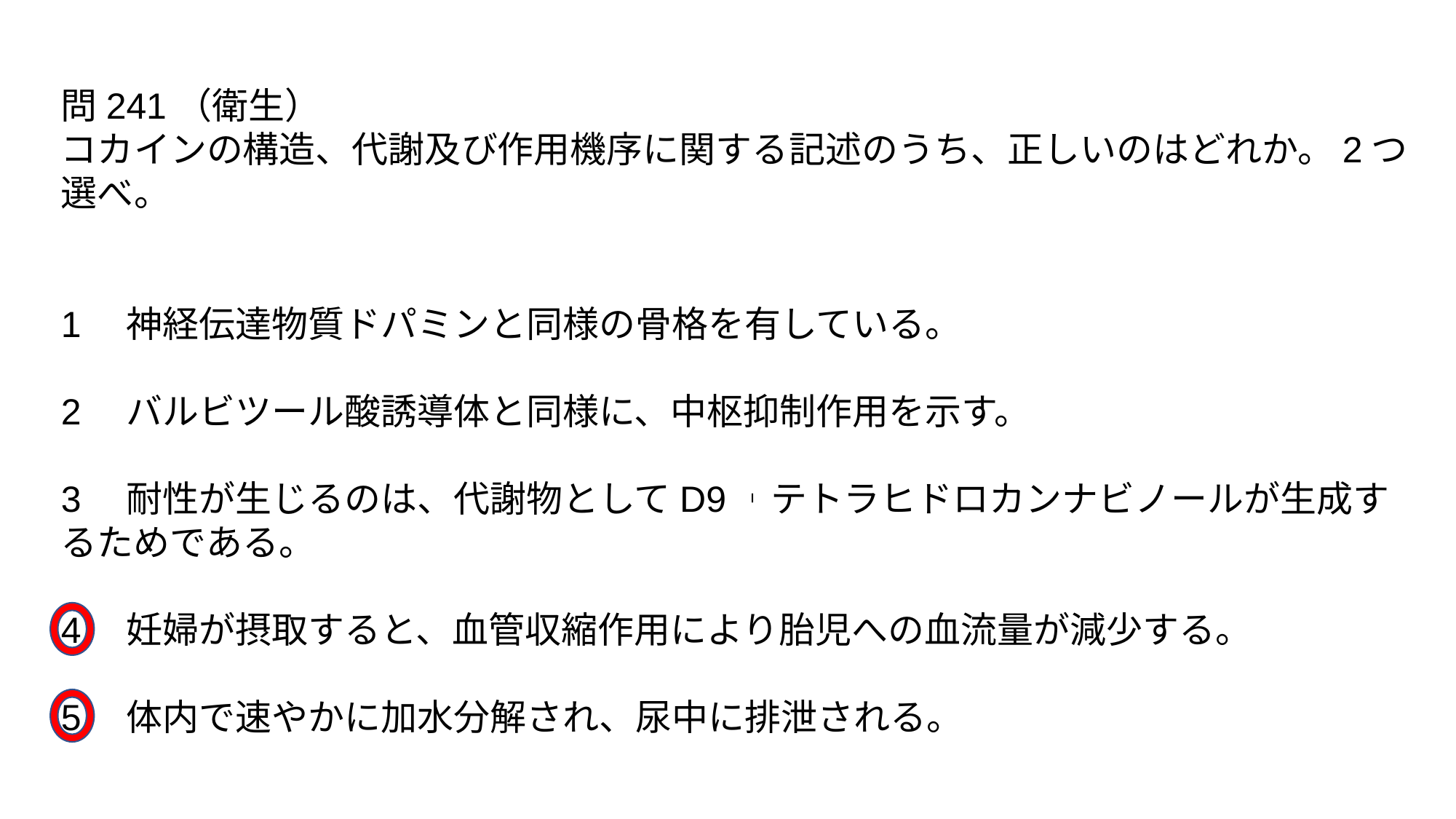

問241（衛生）
コカインの構造、代謝及び作用機序に関する記述のうち、正しいのはどれか。2つ選べ。

1　神経伝達物質ドパミンと同様の骨格を有している。

2　バルビツール酸誘導体と同様に、中枢抑制作用を示す。

3　耐性が生じるのは、代謝物としてD9︲テトラヒドロカンナビノールが生成するためである。

4　妊婦が摂取すると、血管収縮作用により胎児への血流量が減少する。

5　体内で速やかに加水分解され、尿中に排泄される。